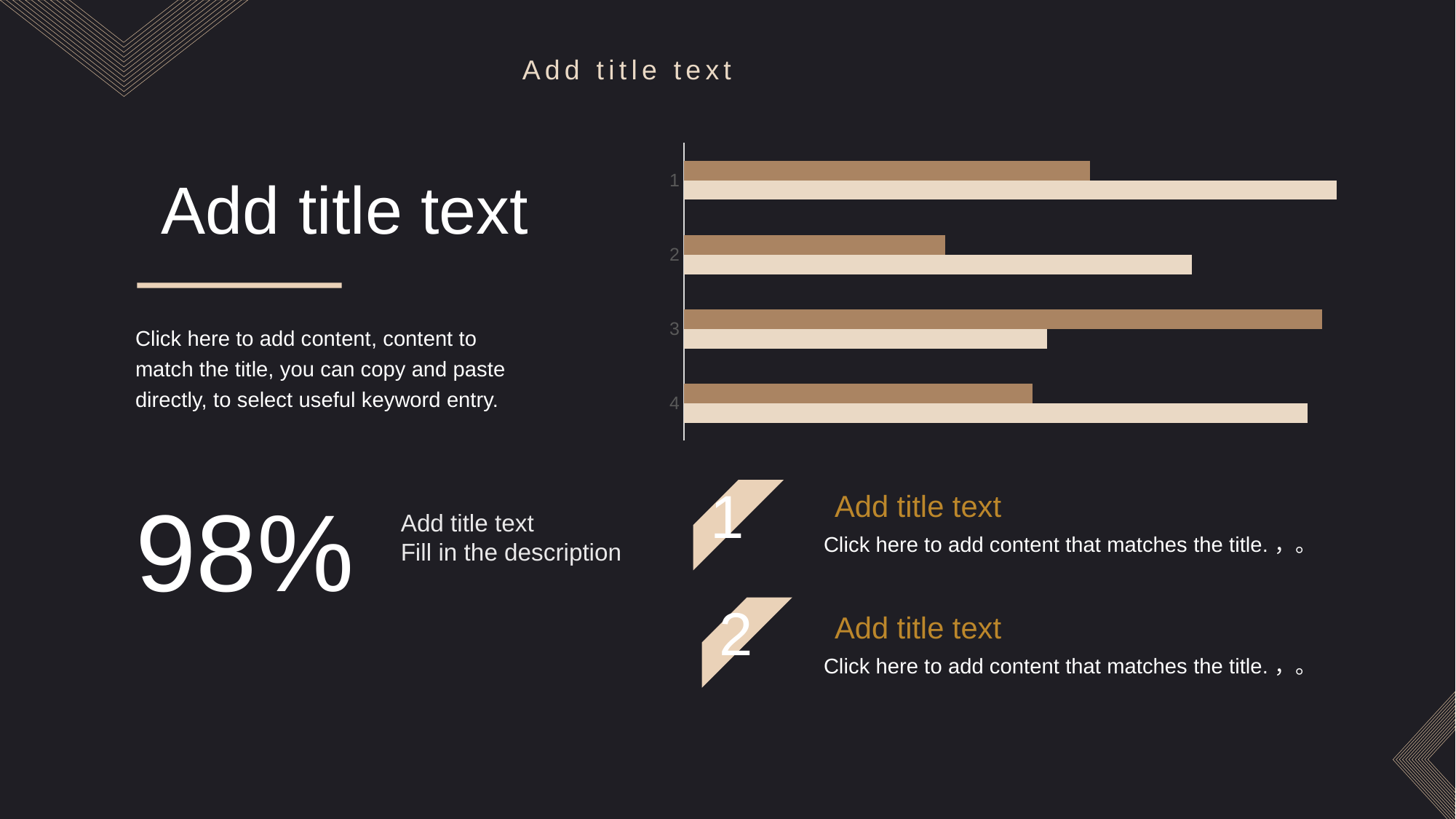

Add title text

### Chart

| Category | 系列 1 | 系列 2 |
|---|---|---|
| 4 | 4.3 | 2.4 |
| 3 | 2.5 | 4.4 |
| 2 | 3.5 | 1.8 |
| 1 | 4.5 | 2.8 |
Add title text

Click here to add content, content to match the title, you can copy and paste directly, to select useful keyword entry.
98%
1
Add title text
Add title text
Fill in the description
Click here to add content that matches the title.，。
2
Add title text
Click here to add content that matches the title.，。